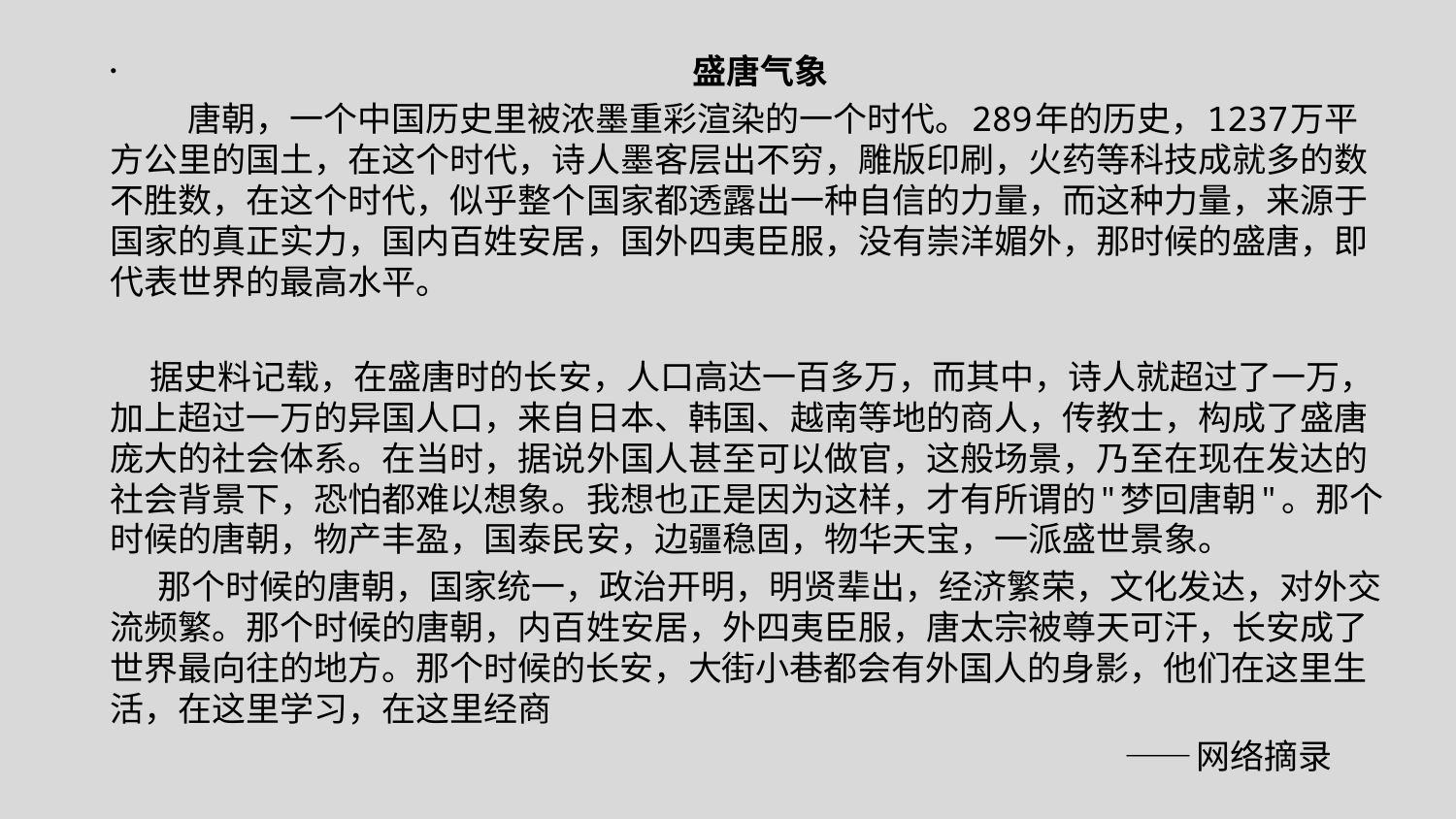

盛唐气象
          唐朝，一个中国历史里被浓墨重彩渲染的一个时代。289年的历史，1237万平方公里的国土，在这个时代，诗人墨客层出不穷，雕版印刷，火药等科技成就多的数不胜数，在这个时代，似乎整个国家都透露出一种自信的力量，而这种力量，来源于国家的真正实力，国内百姓安居，国外四夷臣服，没有崇洋媚外，那时候的盛唐，即代表世界的最高水平。

     据史料记载，在盛唐时的长安，人口高达一百多万，而其中，诗人就超过了一万，加上超过一万的异国人口，来自日本、韩国、越南等地的商人，传教士，构成了盛唐庞大的社会体系。在当时，据说外国人甚至可以做官，这般场景，乃至在现在发达的社会背景下，恐怕都难以想象。我想也正是因为这样，才有所谓的"梦回唐朝"。那个时候的唐朝，物产丰盈，国泰民安，边疆稳固，物华天宝，一派盛世景象。
      那个时候的唐朝，国家统一，政治开明，明贤辈出，经济繁荣，文化发达，对外交流频繁。那个时候的唐朝，内百姓安居，外四夷臣服，唐太宗被尊天可汗，长安成了世界最向往的地方。那个时候的长安，大街小巷都会有外国人的身影，他们在这里生活，在这里学习，在这里经商
                                                                                                                                       ——网络摘录